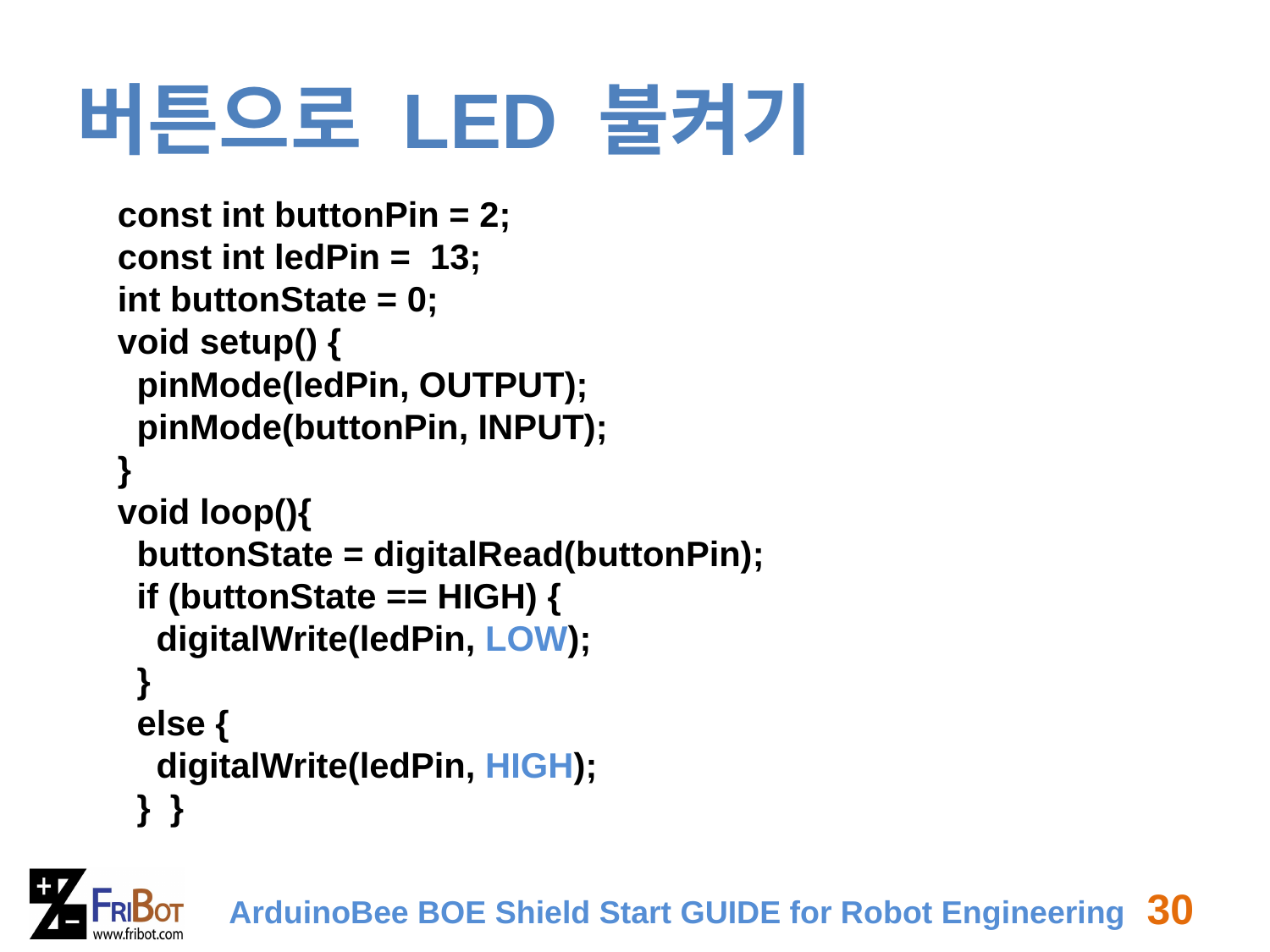

# 버튼으로 LED 불켜기
const int buttonPin = 2;
const int ledPin =  13;
int buttonState = 0;
void setup() {
  pinMode(ledPin, OUTPUT);
  pinMode(buttonPin, INPUT);
}
void loop(){
  buttonState = digitalRead(buttonPin);
  if (buttonState == HIGH) {
    digitalWrite(ledPin, LOW);
  }
  else {
    digitalWrite(ledPin, HIGH);
  }  }
30